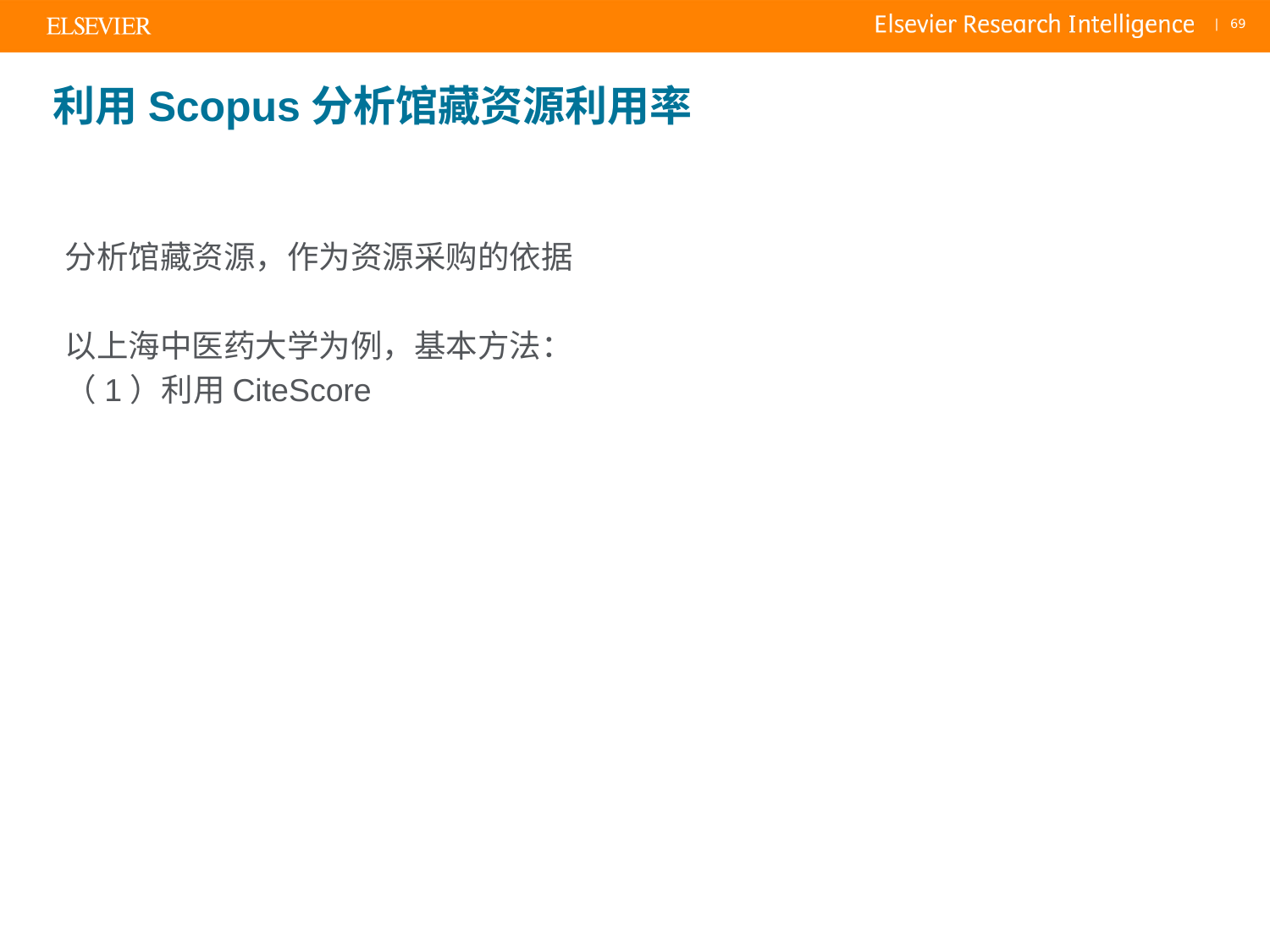

# 利用Scopus分析馆藏资源利用率
分析馆藏资源，作为资源采购的依据

以上海中医药大学为例，基本方法：
（1）利用CiteScore